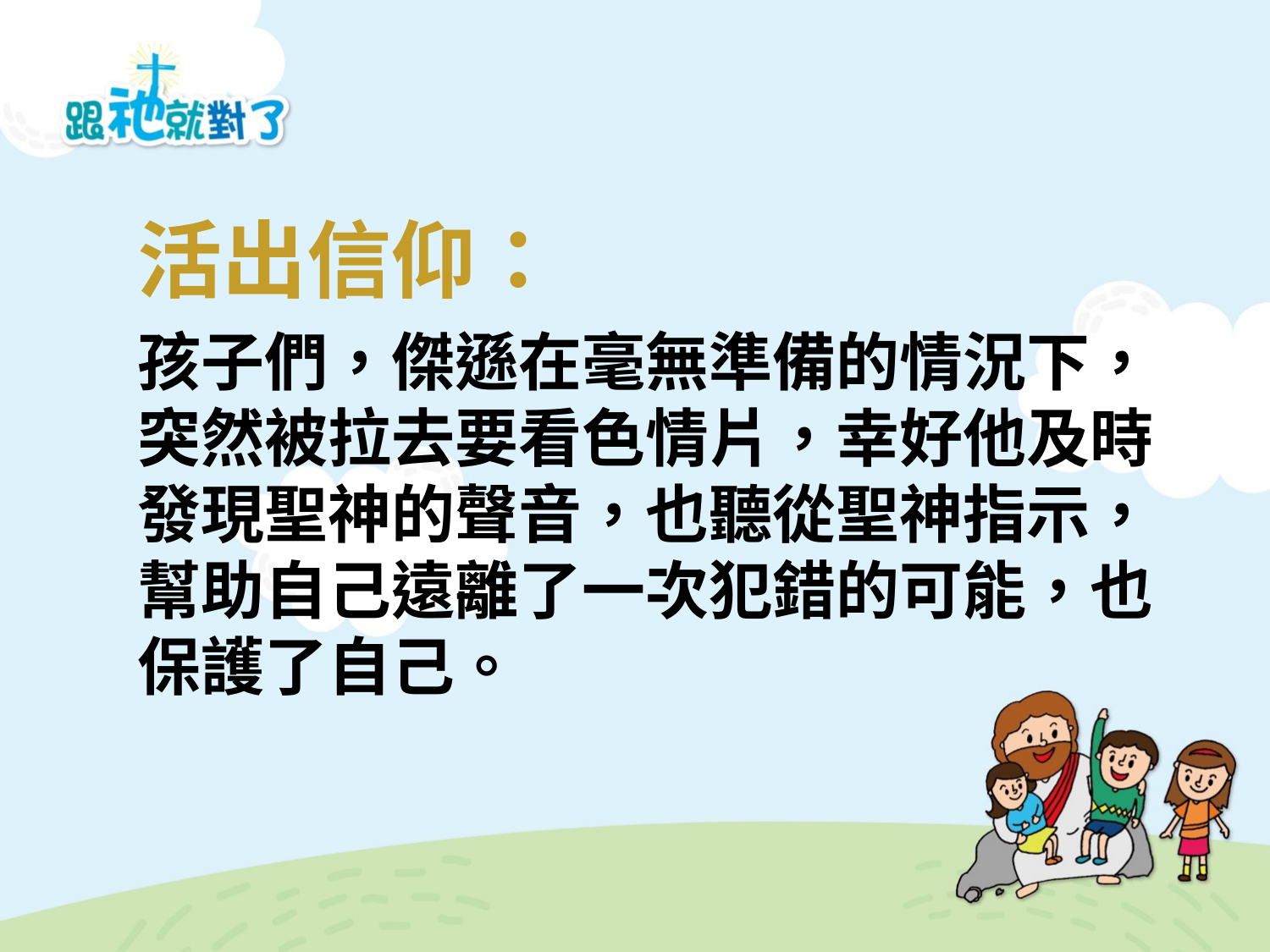

活出信仰：
孩子們，傑遜在毫無準備的情況下，突然被拉去要看色情片，幸好他及時發現聖神的聲音，也聽從聖神指示，幫助自己遠離了一次犯錯的可能，也保護了自己。